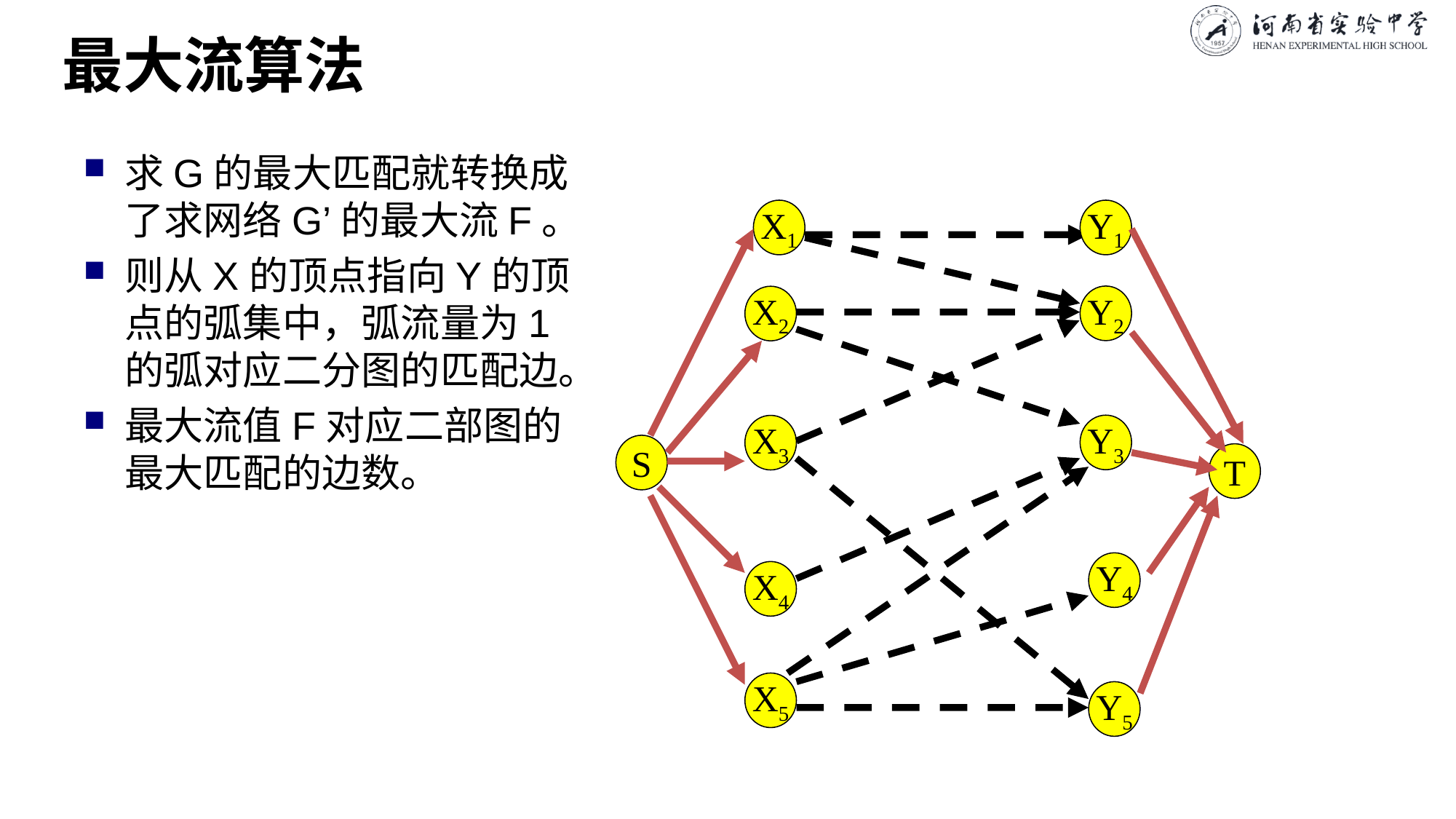

# 最大流算法
求G的最大匹配就转换成了求网络G’的最大流F。
则从X的顶点指向Y的顶点的弧集中，弧流量为1的弧对应二分图的匹配边。
最大流值F对应二部图的最大匹配的边数。
X1
Y1

Y2
X2

Y3
X3
S
T

Y4
X4

X5
Y5